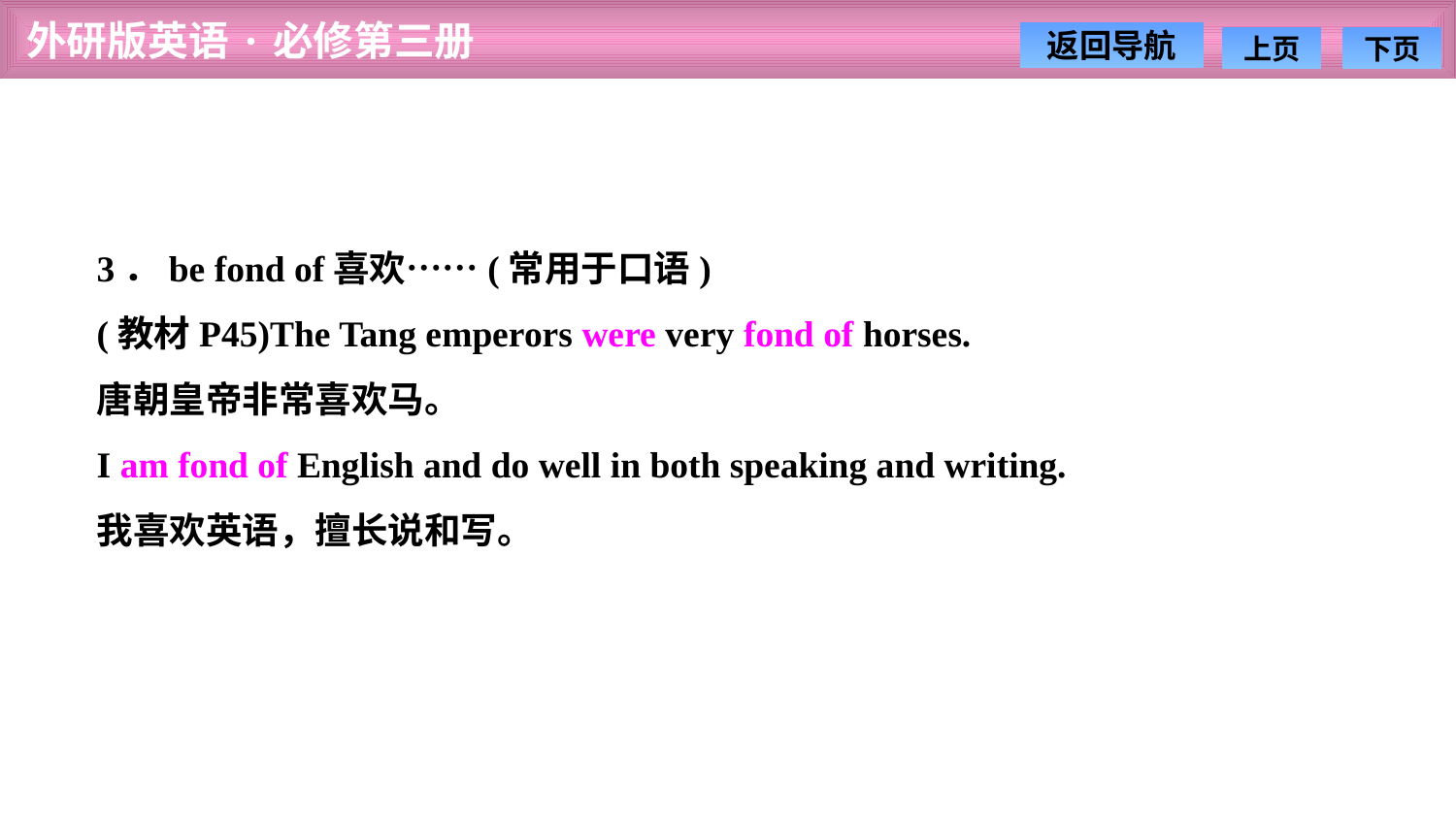

3．be fond of喜欢……(常用于口语)
(教材P45)The Tang emperors were very fond of horses.
唐朝皇帝非常喜欢马。
I am fond of English and do well in both speaking and writing.
我喜欢英语，擅长说和写。